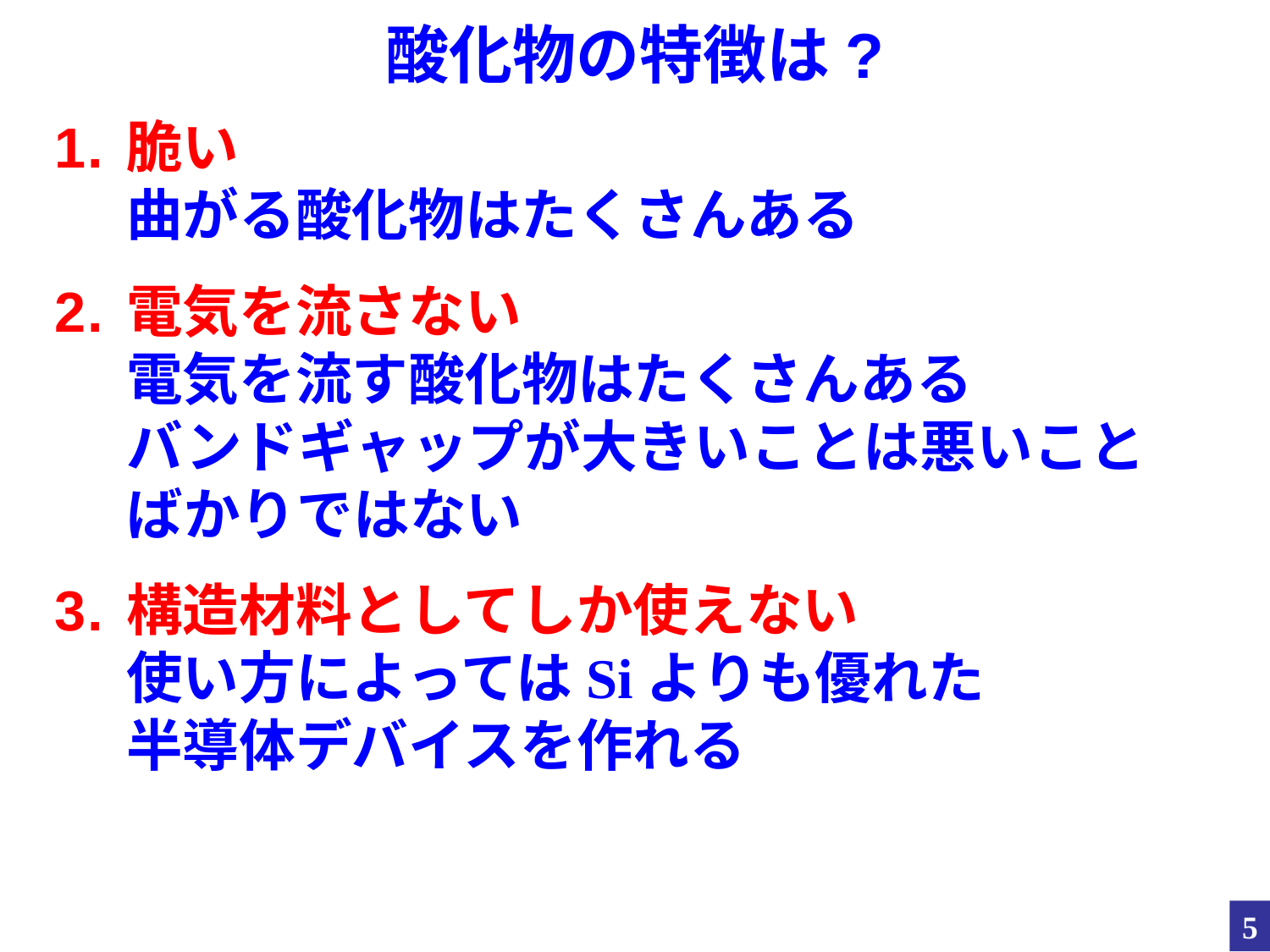

酸化物の特徴は?
脆い
曲がる酸化物はたくさんある
電気を流さない
電気を流す酸化物はたくさんある
バンドギャップが大きいことは悪いことばかりではない
構造材料としてしか使えない
使い方によってはSiよりも優れた
半導体デバイスを作れる
5